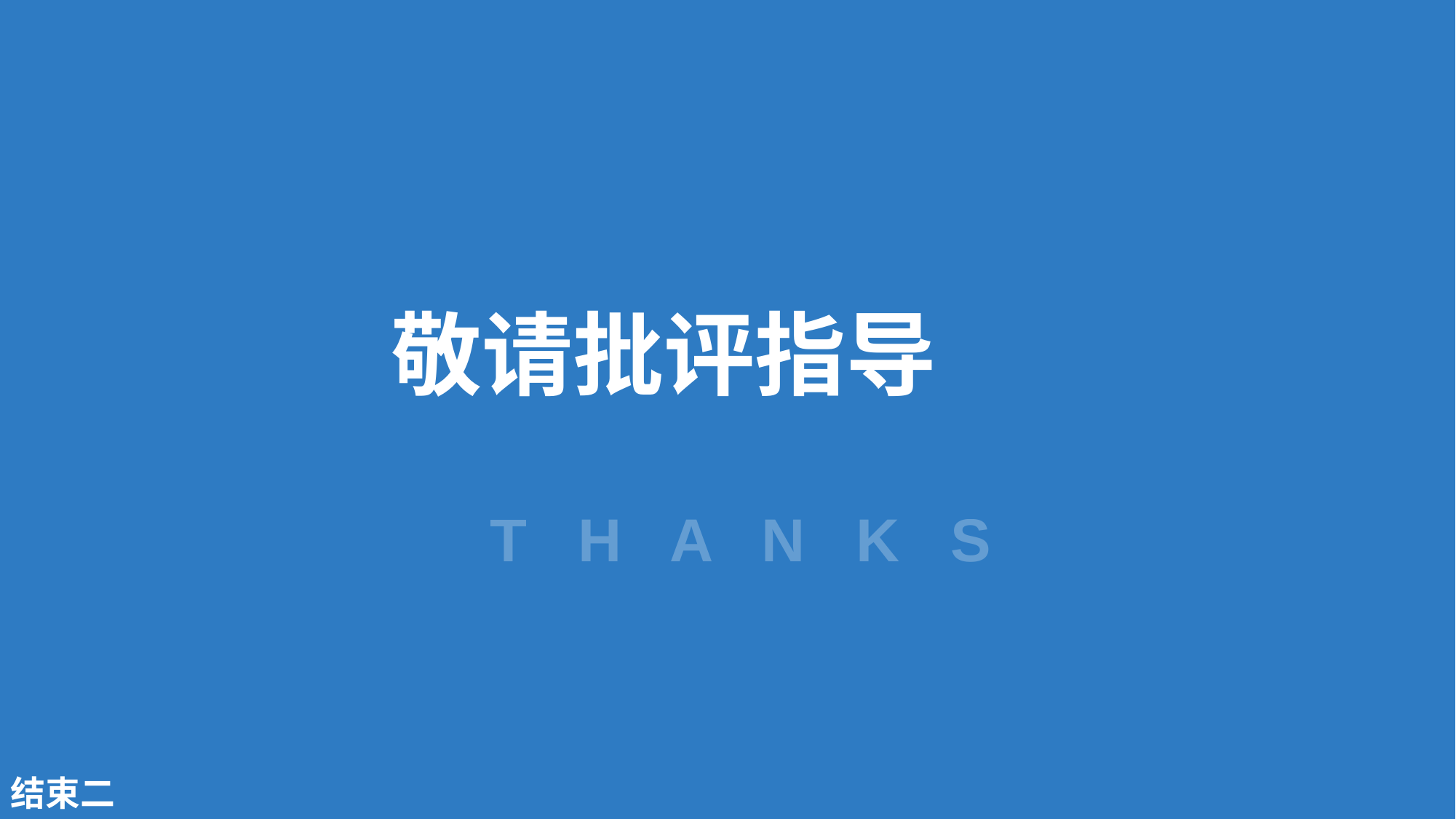

敬请批评指导
T   H   A   N   K   S
结束二